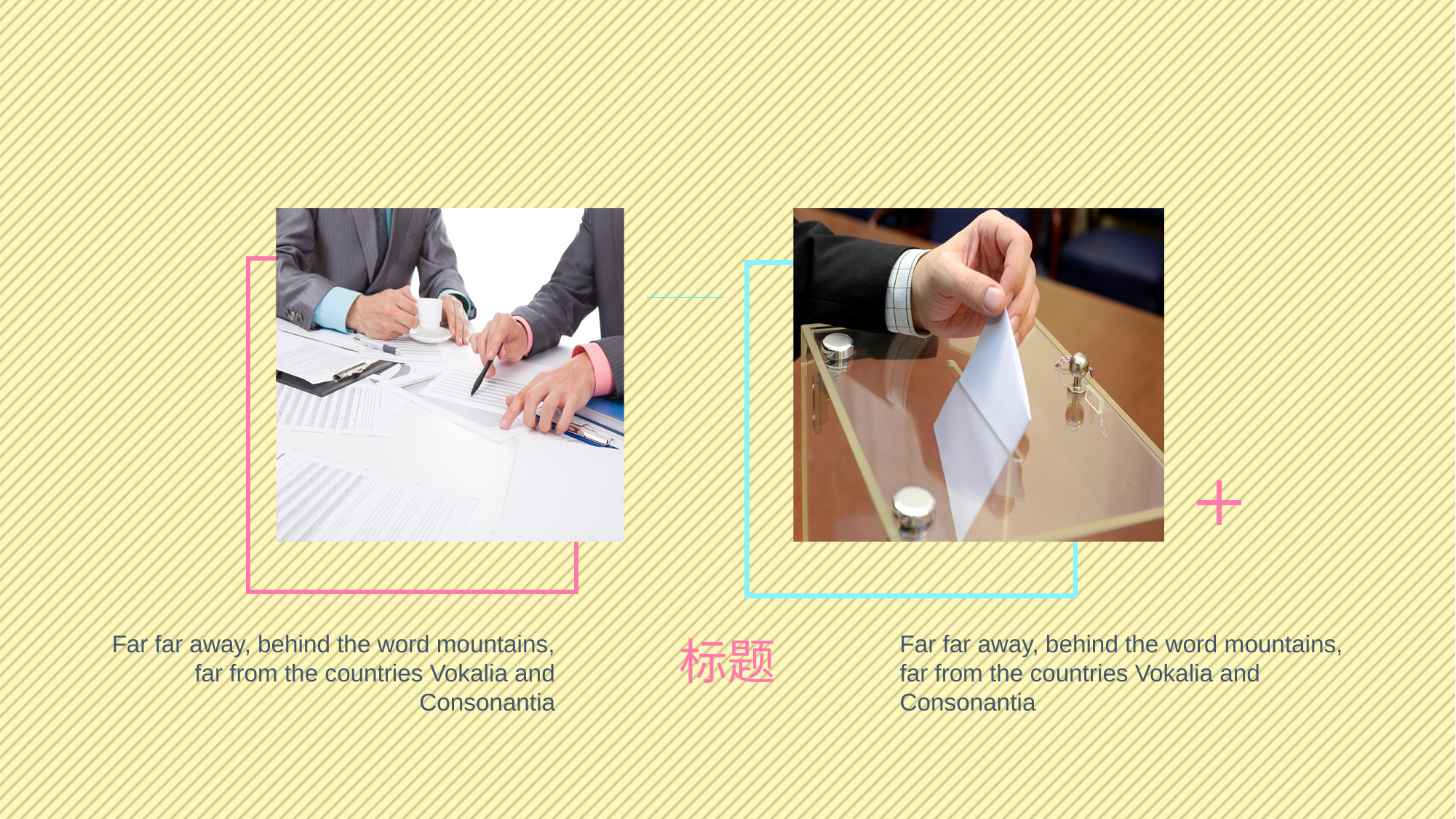

Far far away, behind the word mountains, far from the countries Vokalia and Consonantia
Far far away, behind the word mountains, far from the countries Vokalia and Consonantia
标题